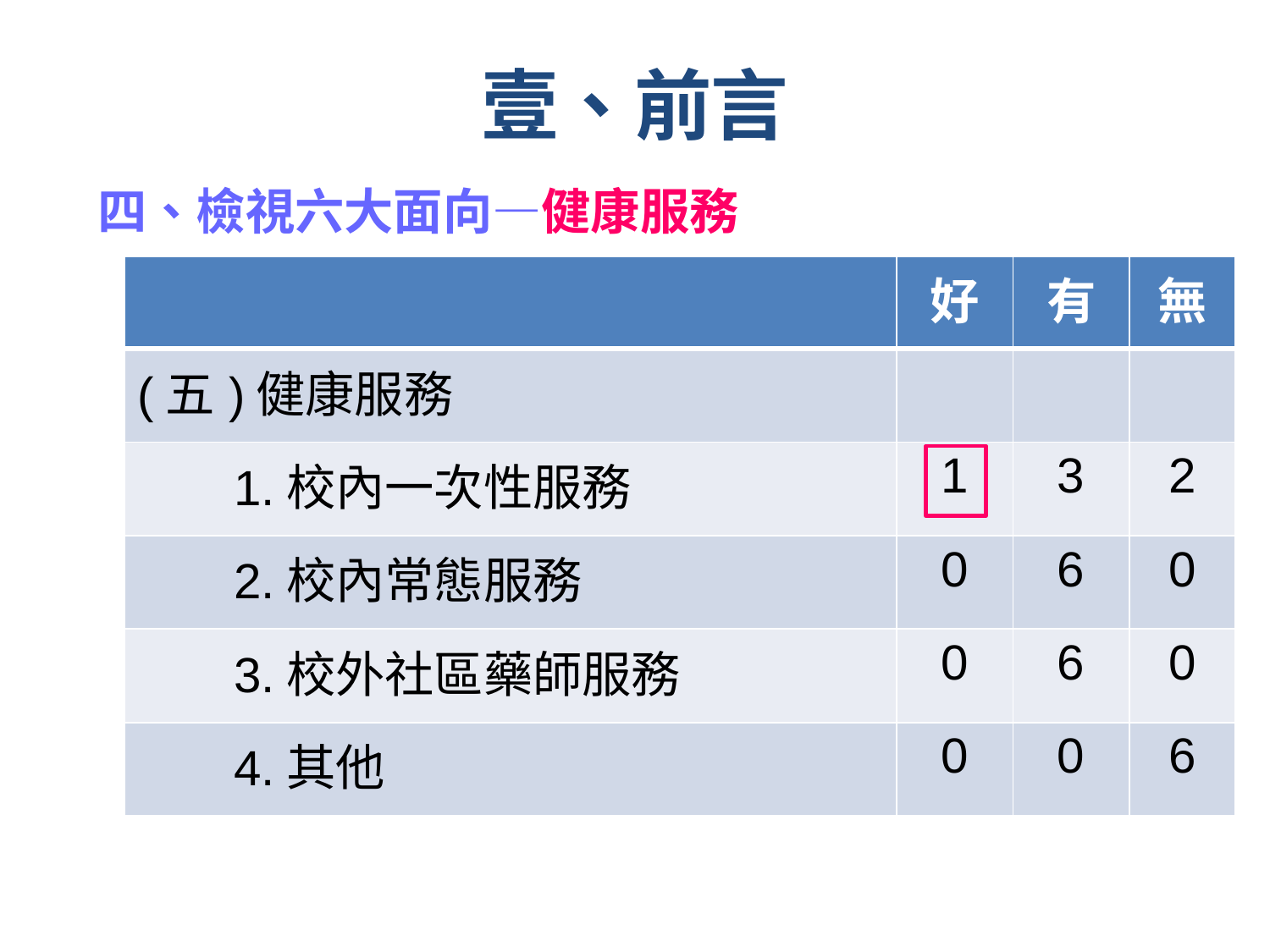

# 壹、前言
四、檢視六大面向—健康服務
|  | 好 | 有 | 無 |
| --- | --- | --- | --- |
| (五)健康服務 |  |  |  |
| 1.校內一次性服務 | 1 | 3 | 2 |
| 2.校內常態服務 | 0 | 6 | 0 |
| 3.校外社區藥師服務 | 0 | 6 | 0 |
| 4.其他 | 0 | 0 | 6 |